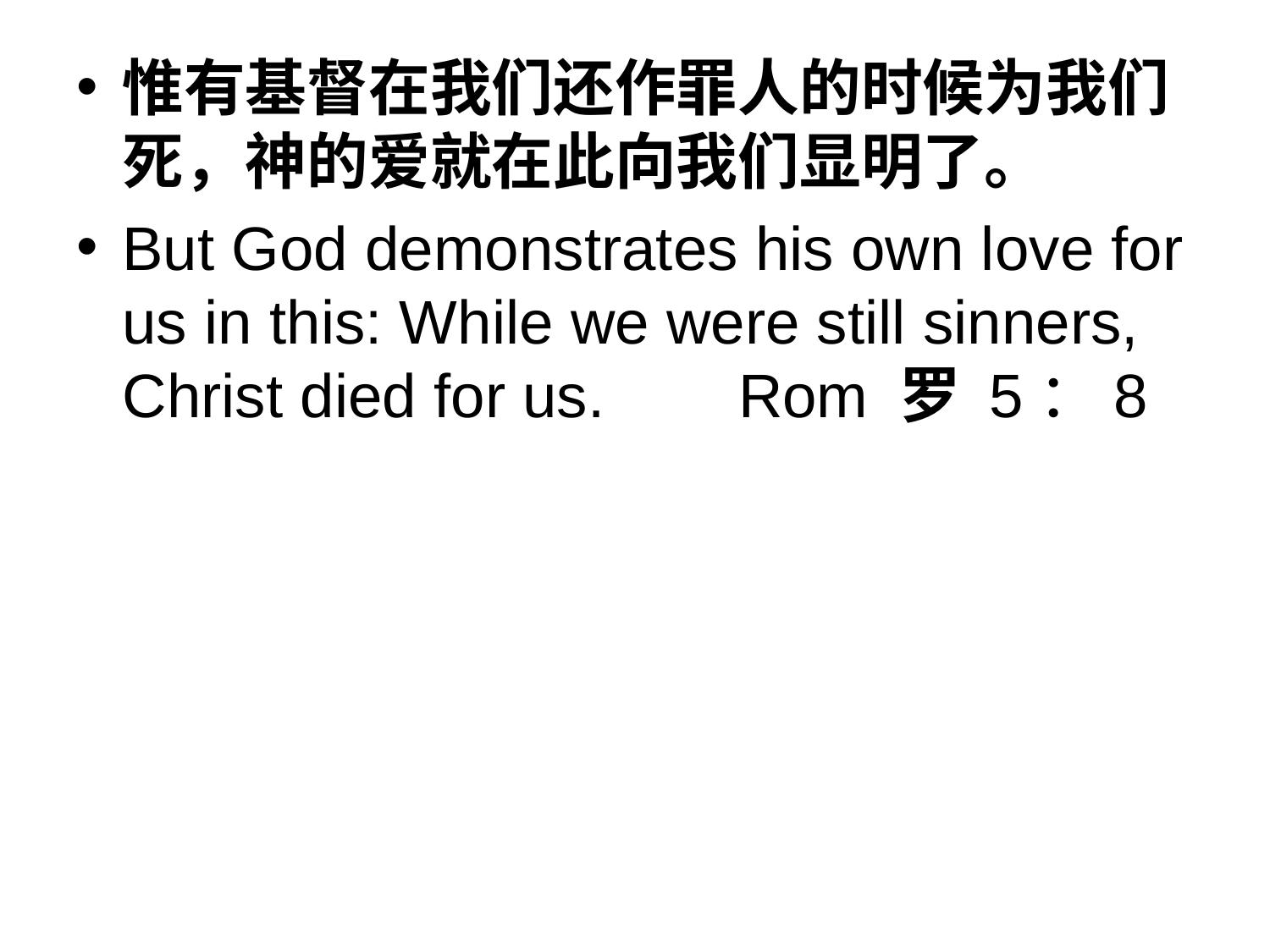

惟有基督在我们还作罪人的时候为我们死，神的爱就在此向我们显明了。
But God demonstrates his own love for us in this: While we were still sinners, Christ died for us. 							Rom 罗 5：8